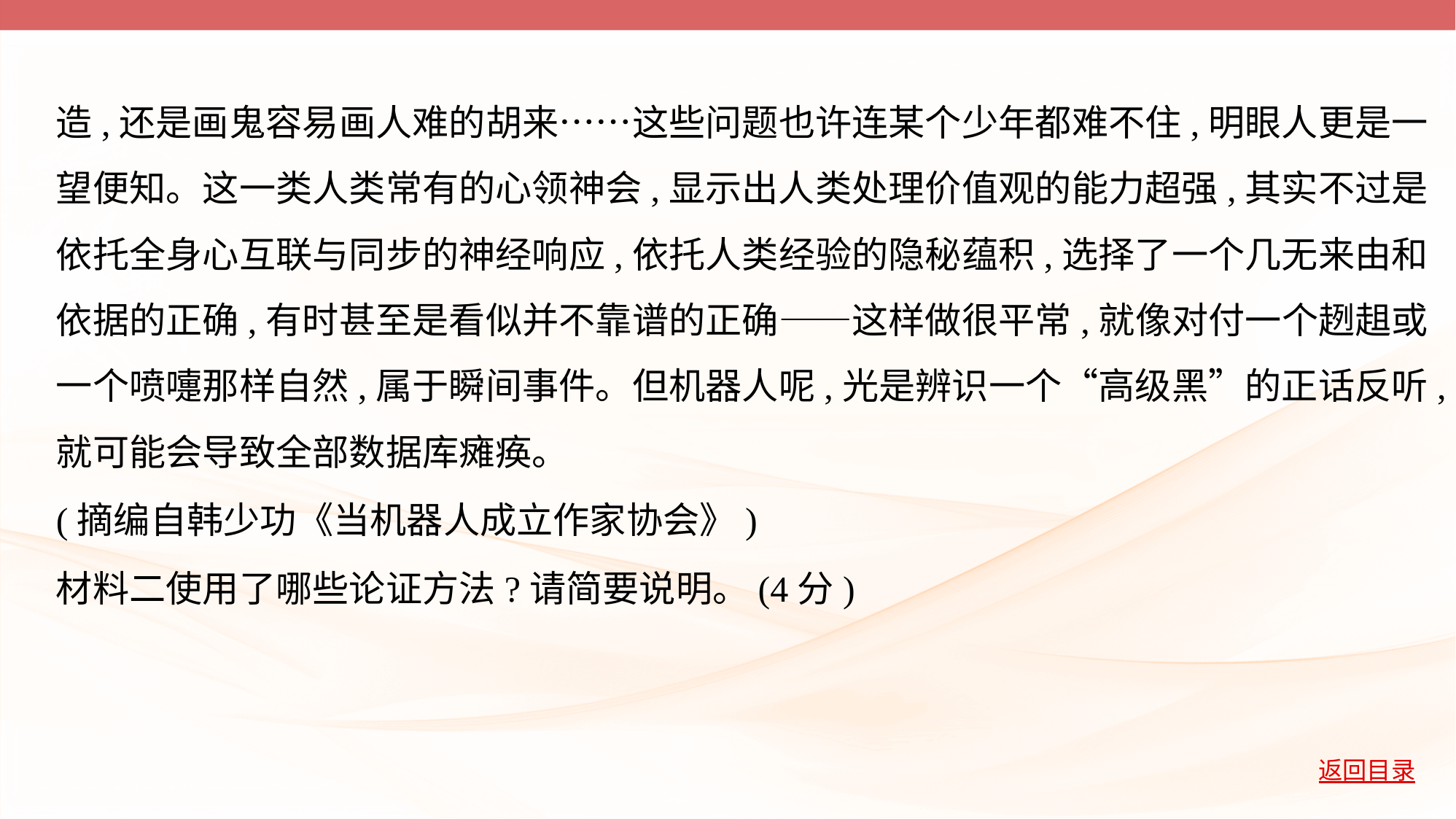

造,还是画鬼容易画人难的胡来……这些问题也许连某个少年都难不住,明眼人更是一
望便知。这一类人类常有的心领神会,显示出人类处理价值观的能力超强,其实不过是
依托全身心互联与同步的神经响应,依托人类经验的隐秘蕴积,选择了一个几无来由和
依据的正确,有时甚至是看似并不靠谱的正确——这样做很平常,就像对付一个趔趄或
一个喷嚏那样自然,属于瞬间事件。但机器人呢,光是辨识一个“高级黑”的正话反听,
就可能会导致全部数据库瘫痪。
(摘编自韩少功《当机器人成立作家协会》)
材料二使用了哪些论证方法?请简要说明。(4分)